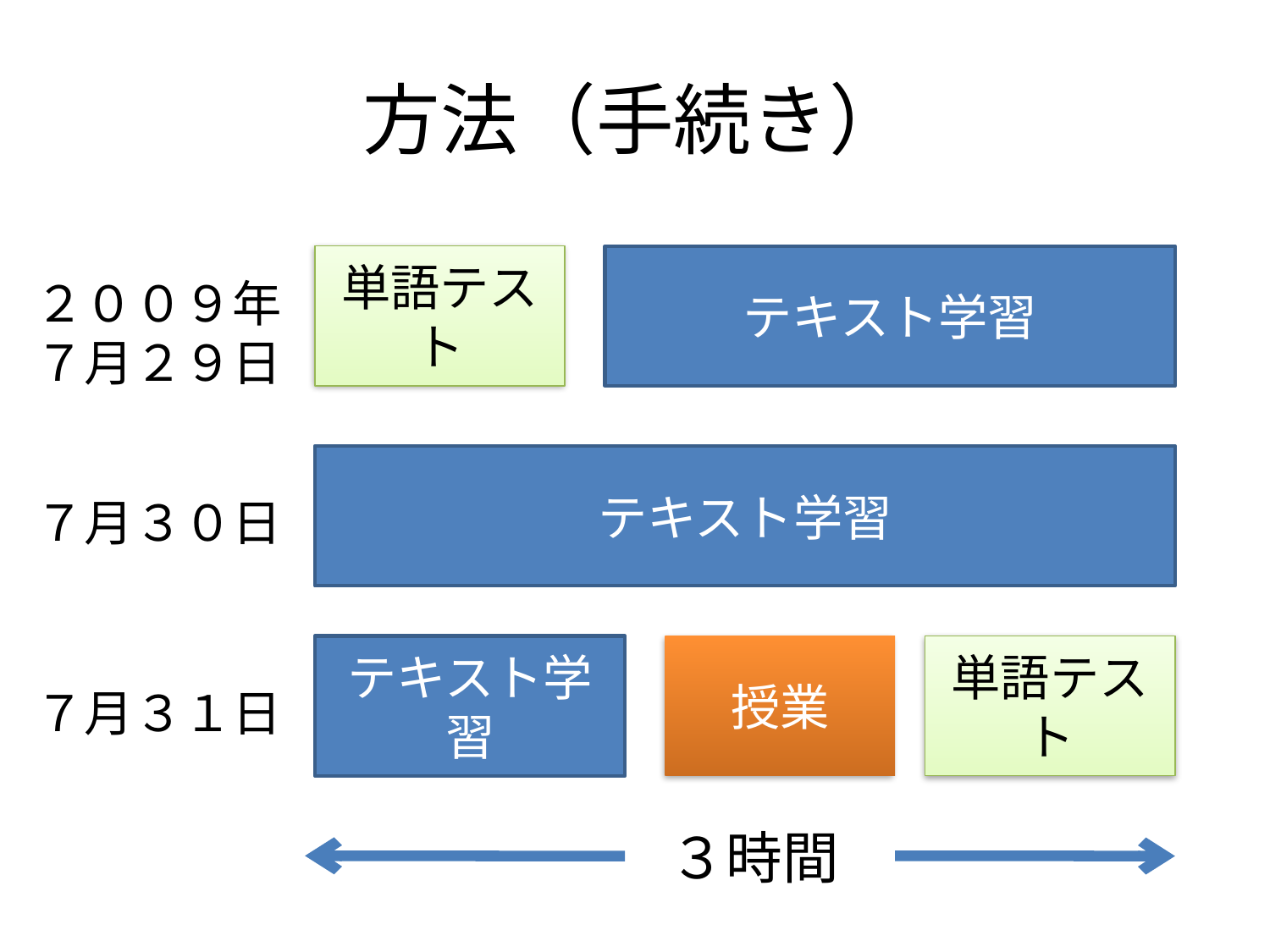

# 方法（手続き）
単語テスト
テキスト学習
２００９年
７月２９日
テキスト学習
７月３０日
テキスト学習
授業
単語テスト
７月３１日
３時間